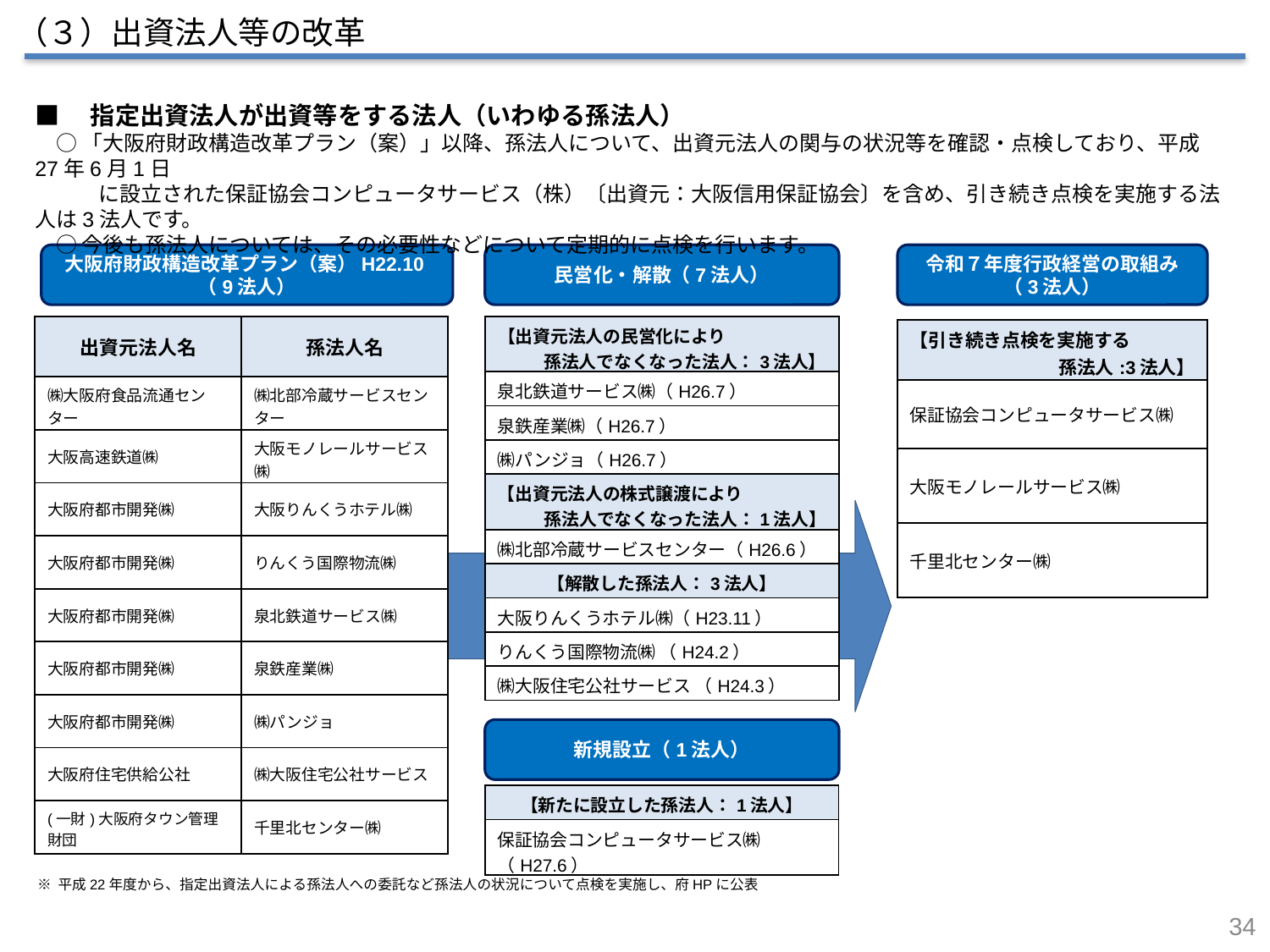

（３）出資法人等の改革
■　指定出資法人が出資等をする法人（いわゆる孫法人）
　○ 「大阪府財政構造改革プラン（案）」以降、孫法人について、出資元法人の関与の状況等を確認・点検しており、平成27年6月1日
　　　に設立された保証協会コンピュータサービス（株）〔出資元：大阪信用保証協会〕を含め、引き続き点検を実施する法人は3法人です。
　○ 今後も孫法人については、その必要性などについて定期的に点検を行います。
大阪府財政構造改革プラン（案）H22.10
（9法人）
民営化・解散（7法人）
令和７年度行政経営の取組み
（3法人）
| 【出資元法人の民営化により 孫法人でなくなった法人：3法人】 |
| --- |
| 泉北鉄道サービス㈱（H26.7） |
| 泉鉄産業㈱（H26.7） |
| ㈱パンジョ（H26.7） |
| 【出資元法人の株式譲渡により 孫法人でなくなった法人：1法人】 |
| ㈱北部冷蔵サービスセンター（H26.6） |
| 【解散した孫法人：3法人】 |
| 大阪りんくうホテル㈱（H23.11） |
| りんくう国際物流㈱ （H24.2） |
| ㈱大阪住宅公社サービス （H24.3） |
| 出資元法人名 | 孫法人名 |
| --- | --- |
| ㈱大阪府食品流通センター | ㈱北部冷蔵サービスセンター |
| 大阪高速鉄道㈱ | 大阪モノレールサービス㈱ |
| 大阪府都市開発㈱ | 大阪りんくうホテル㈱ |
| 大阪府都市開発㈱ | りんくう国際物流㈱ |
| 大阪府都市開発㈱ | 泉北鉄道サービス㈱ |
| 大阪府都市開発㈱ | 泉鉄産業㈱ |
| 大阪府都市開発㈱ | ㈱パンジョ |
| 大阪府住宅供給公社 | ㈱大阪住宅公社サービス |
| (一財)大阪府タウン管理財団 | 千里北センター㈱ |
| 【引き続き点検を実施する 　　　　　　　孫法人:3法人】 |
| --- |
| 保証協会コンピュータサービス㈱ |
| 大阪モノレールサービス㈱ |
| 千里北センター㈱ |

新規設立（1法人）
| 【新たに設立した孫法人：1法人】 |
| --- |
| 保証協会コンピュータサービス㈱（H27.6） |
※ 平成22年度から、指定出資法人による孫法人への委託など孫法人の状況について点検を実施し、府HPに公表
34